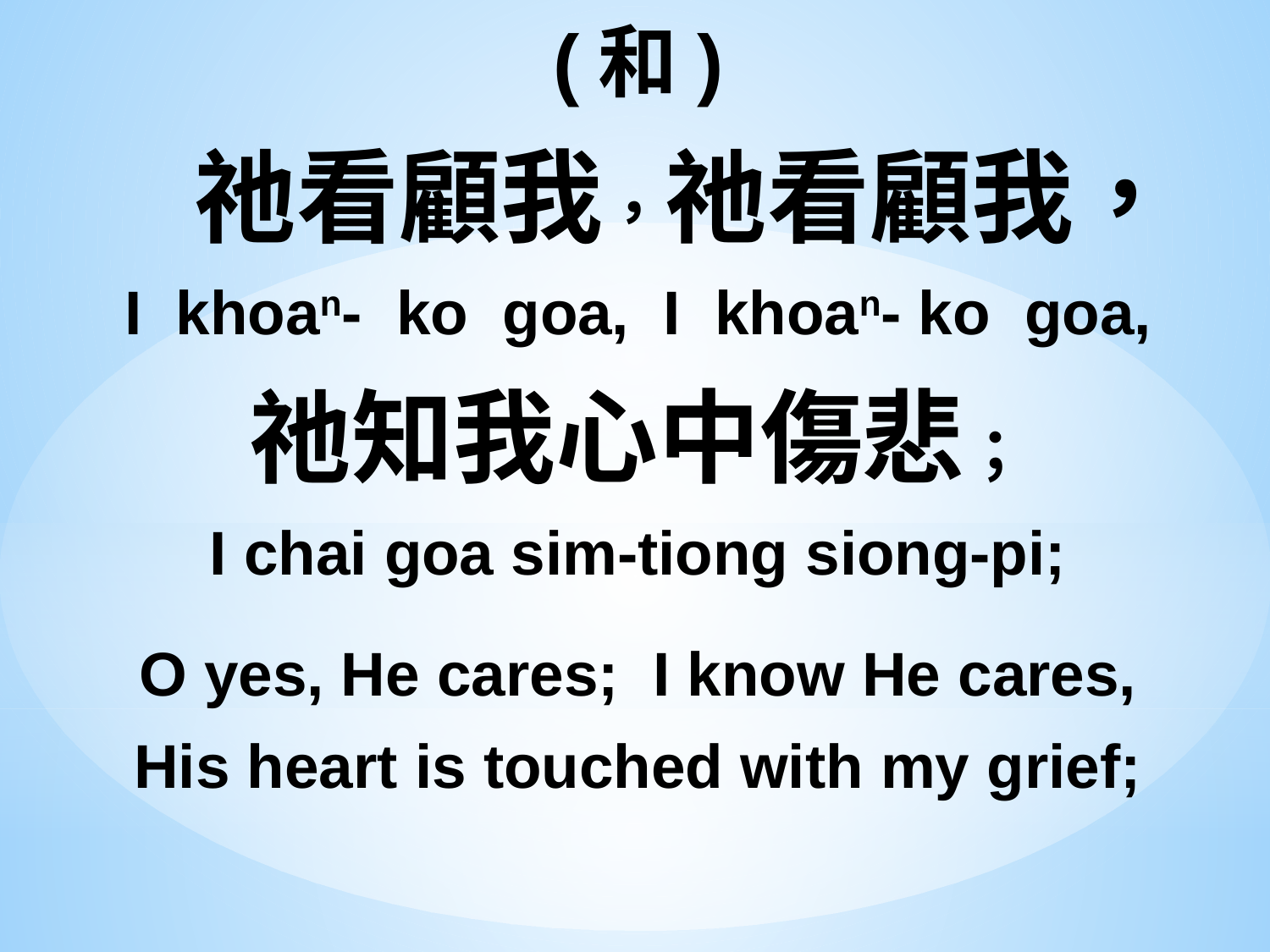

(和)
   祂看顧我，祂看顧我，
I  khoan-  ko  goa,  I  khoan- ko  goa,
祂知我心中傷悲；
I chai goa sim-tiong siong-pi;

O yes, He cares;  I know He cares,
His heart is touched with my grief;